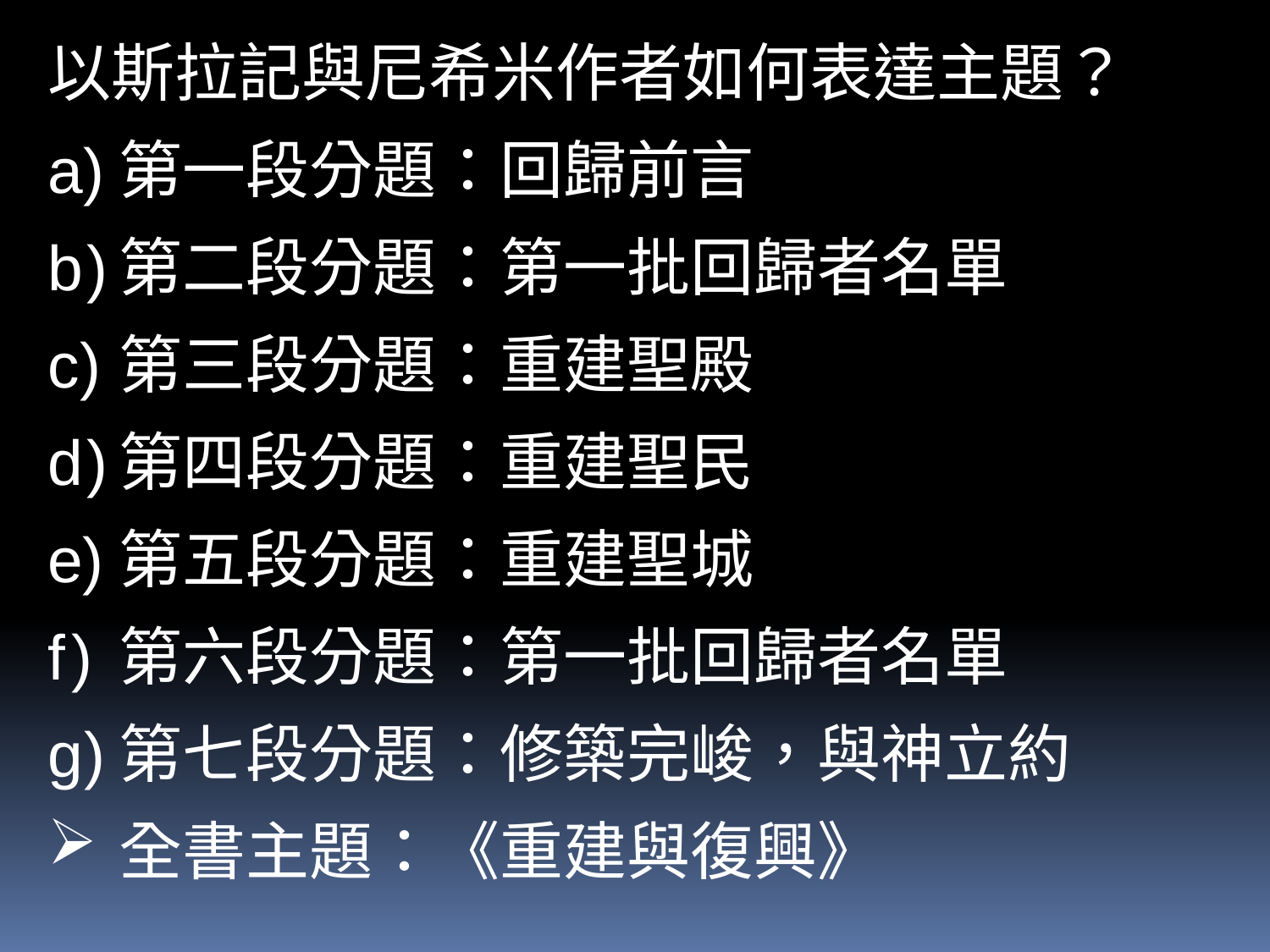

以斯拉記與尼希米作者如何表達主題？
第一段分題：回歸前言
第二段分題：第一批回歸者名單
第三段分題：重建聖殿
第四段分題：重建聖民
第五段分題：重建聖城
第六段分題：第一批回歸者名單
第七段分題：修築完峻，與神立約
全書主題：《重建與復興》